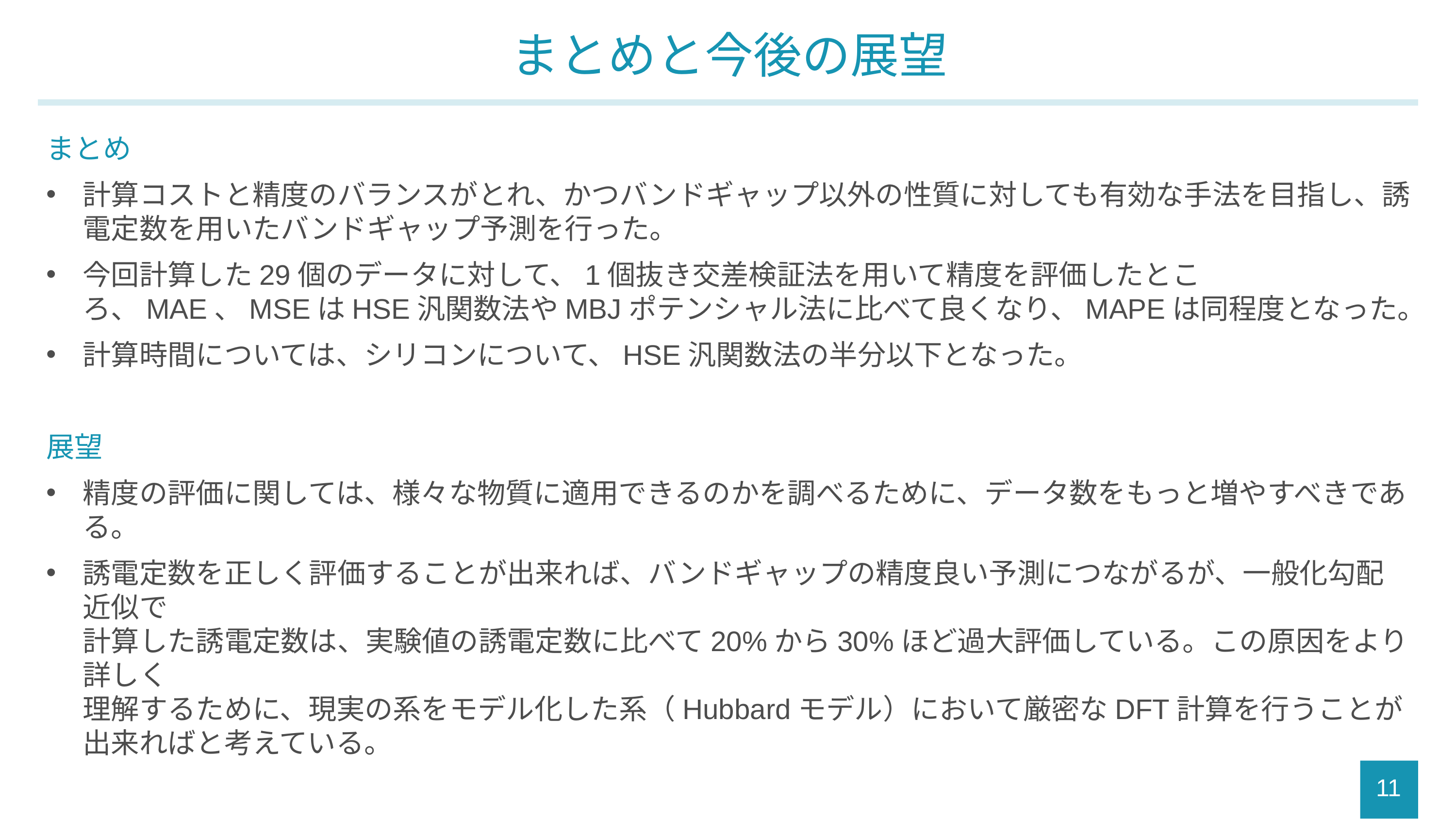

# まとめと今後の展望
まとめ
計算コストと精度のバランスがとれ、かつバンドギャップ以外の性質に対しても有効な手法を目指し、誘電定数を用いたバンドギャップ予測を行った。
今回計算した29個のデータに対して、1個抜き交差検証法を用いて精度を評価したところ、MAE、MSEはHSE汎関数法やMBJポテンシャル法に比べて良くなり、MAPEは同程度となった。
計算時間については、シリコンについて、HSE汎関数法の半分以下となった。

展望
精度の評価に関しては、様々な物質に適用できるのかを調べるために、データ数をもっと増やすべきである。
誘電定数を正しく評価することが出来れば、バンドギャップの精度良い予測につながるが、一般化勾配近似で
計算した誘電定数は、実験値の誘電定数に比べて20%から30%ほど過大評価している。この原因をより詳しく
理解するために、現実の系をモデル化した系（Hubbardモデル）において厳密なDFT計算を行うことが出来ればと考えている。

11